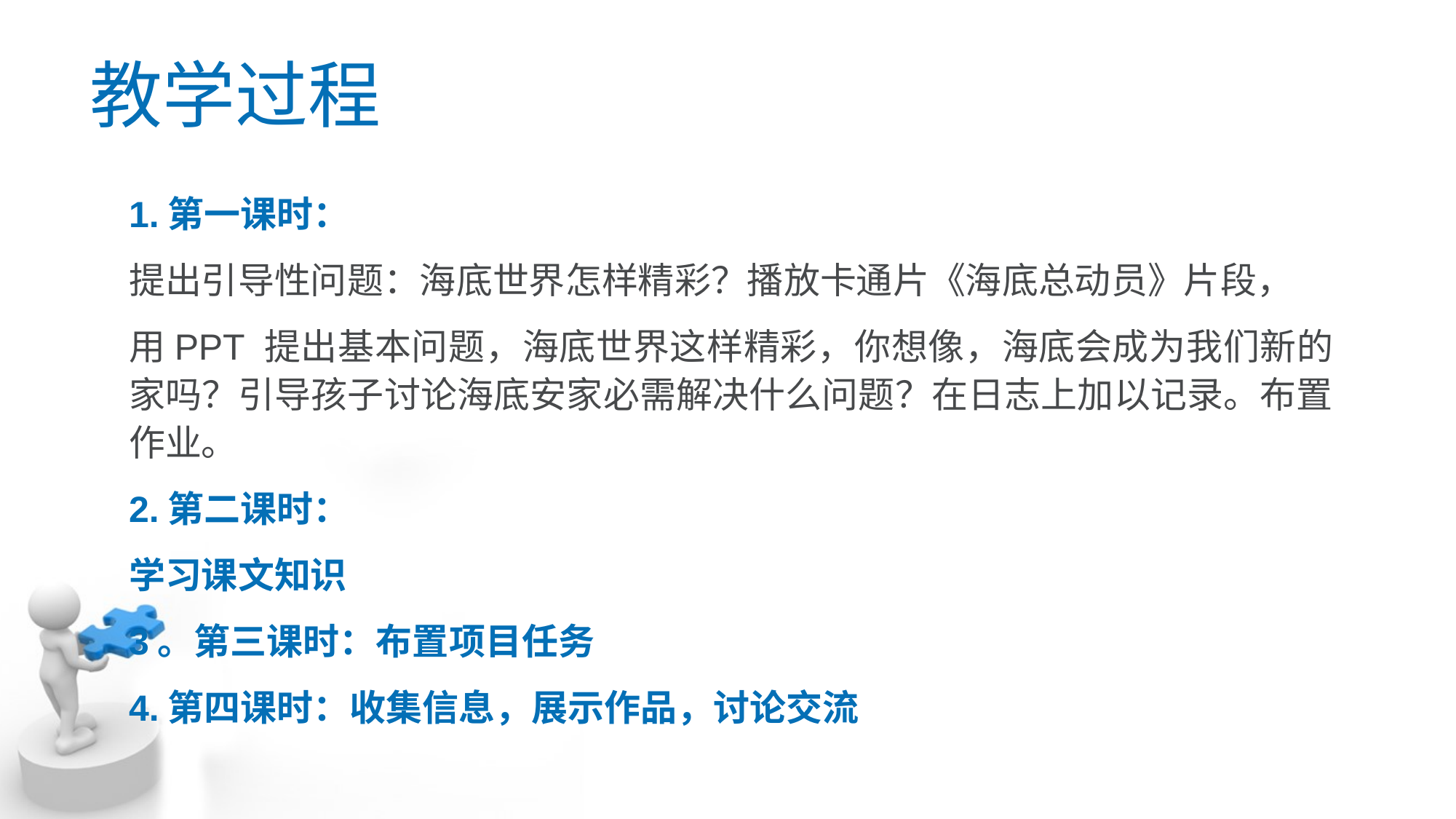

教学过程
1.第一课时：
提出引导性问题：海底世界怎样精彩？播放卡通片《海底总动员》片段，
用PPT 提出基本问题，海底世界这样精彩，你想像，海底会成为我们新的家吗？引导孩子讨论海底安家必需解决什么问题？在日志上加以记录。布置作业。
2.第二课时：
学习课文知识
3。第三课时：布置项目任务
4.第四课时：收集信息，展示作品，讨论交流

注：简要介绍过程即可，不用展开！